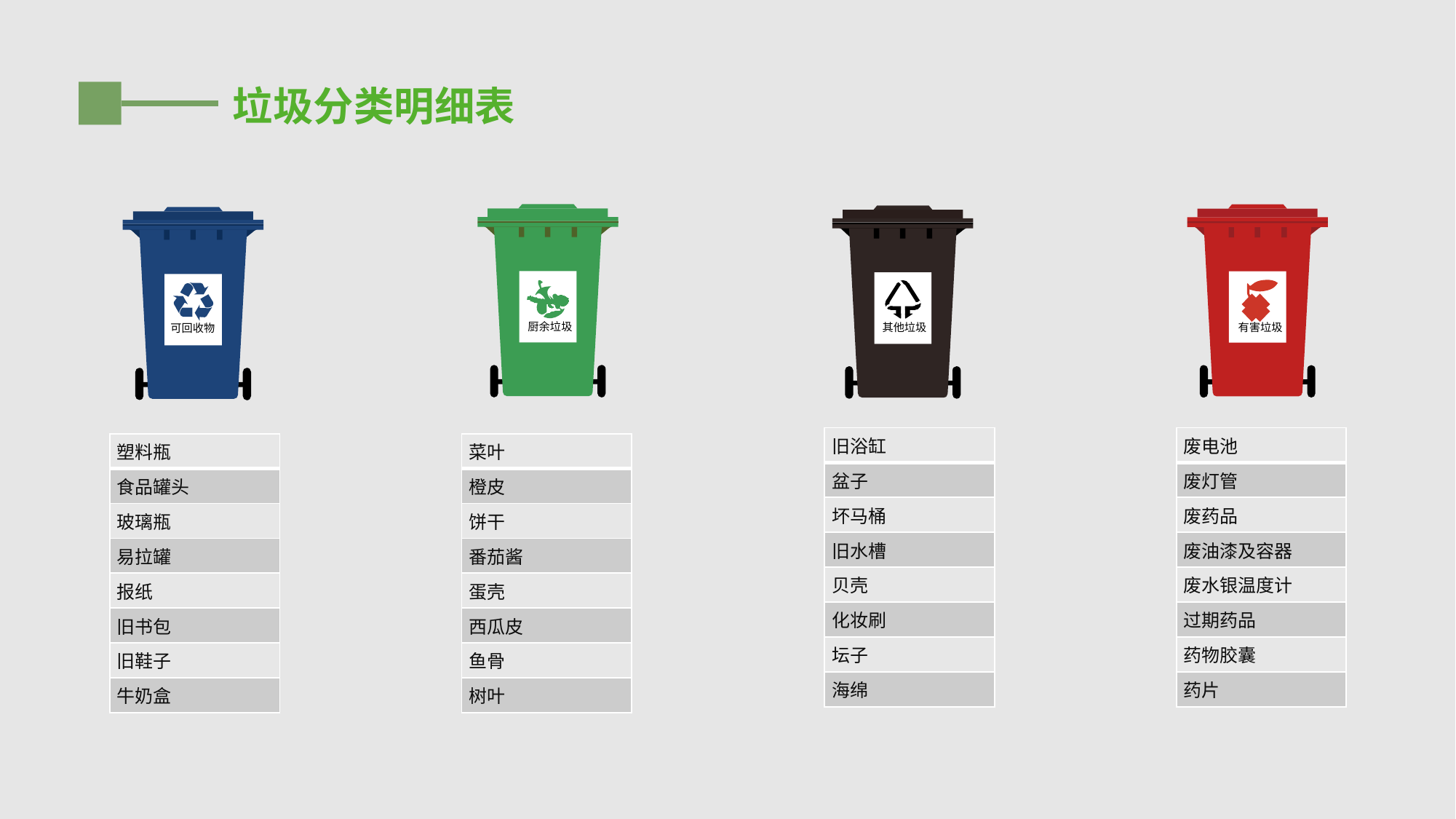

垃圾分类明细表

厨余垃圾

有害垃圾

其他垃圾

可回收物
| 旧浴缸 |
| --- |
| 盆子 |
| 坏马桶 |
| 旧水槽 |
| 贝壳 |
| 化妆刷 |
| 坛子 |
| 海绵 |
| 废电池 |
| --- |
| 废灯管 |
| 废药品 |
| 废油漆及容器 |
| 废水银温度计 |
| 过期药品 |
| 药物胶囊 |
| 药片 |
| 塑料瓶 |
| --- |
| 食品罐头 |
| 玻璃瓶 |
| 易拉罐 |
| 报纸 |
| 旧书包 |
| 旧鞋子 |
| 牛奶盒 |
| 菜叶 |
| --- |
| 橙皮 |
| 饼干 |
| 番茄酱 |
| 蛋壳 |
| 西瓜皮 |
| 鱼骨 |
| 树叶 |